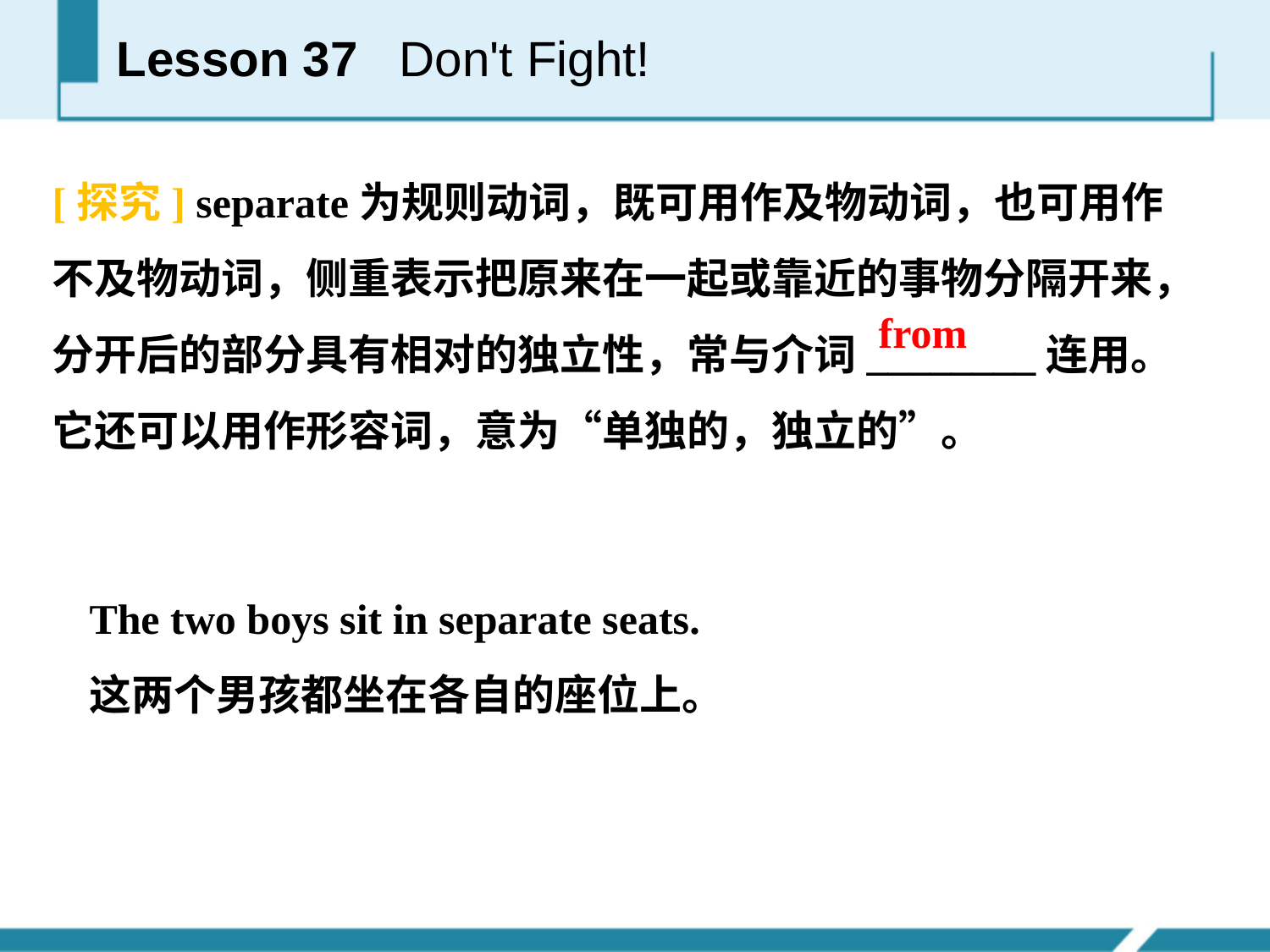

[探究] separate为规则动词，既可用作及物动词，也可用作不及物动词，侧重表示把原来在一起或靠近的事物分隔开来，分开后的部分具有相对的独立性，常与介词________连用。它还可以用作形容词，意为“单独的，独立的”。
from
The two boys sit in separate seats.
这两个男孩都坐在各自的座位上。